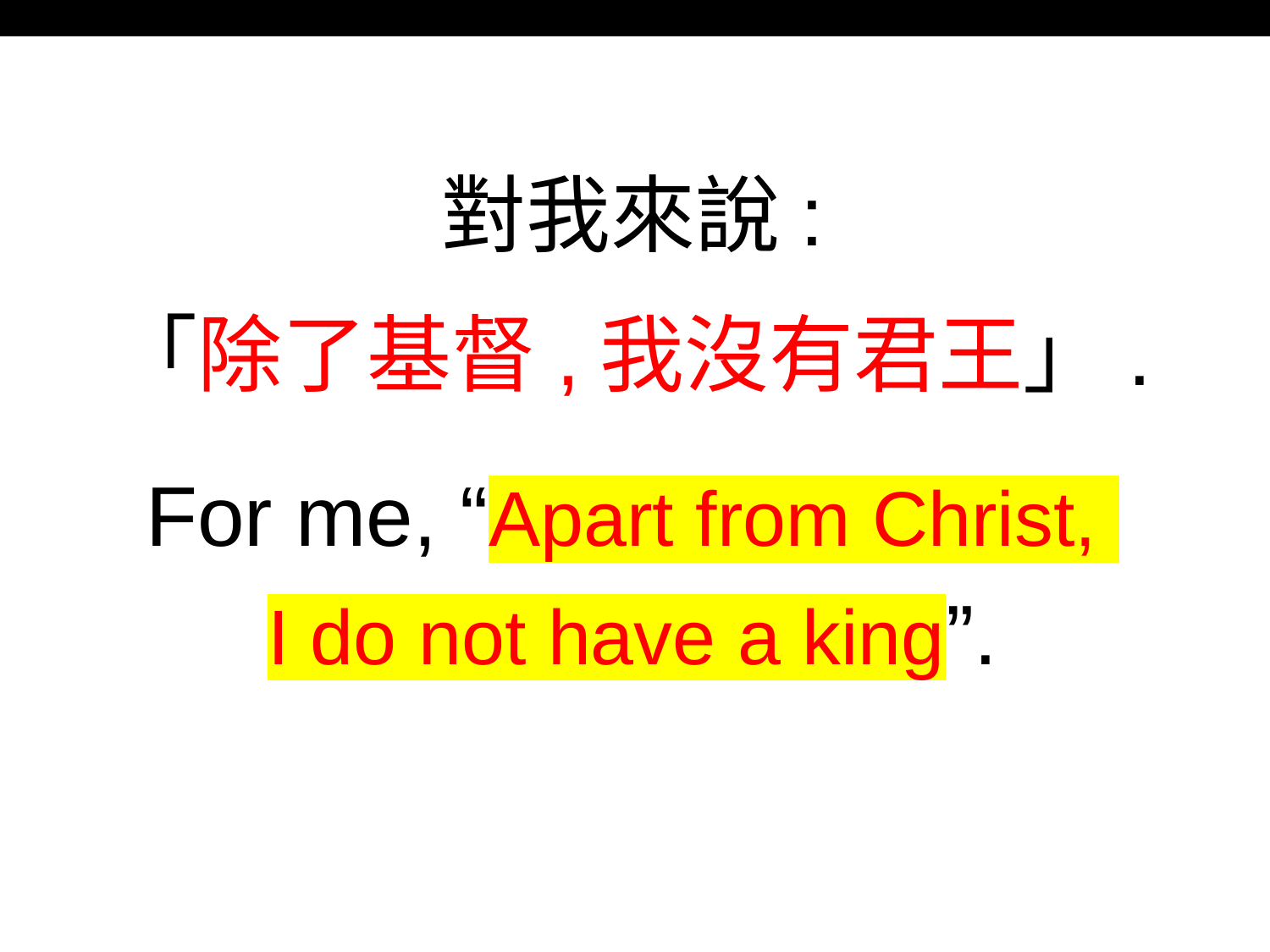

對我來說:
「除了基督,我沒有君王」.
For me, “Apart from Christ,
I do not have a king”.